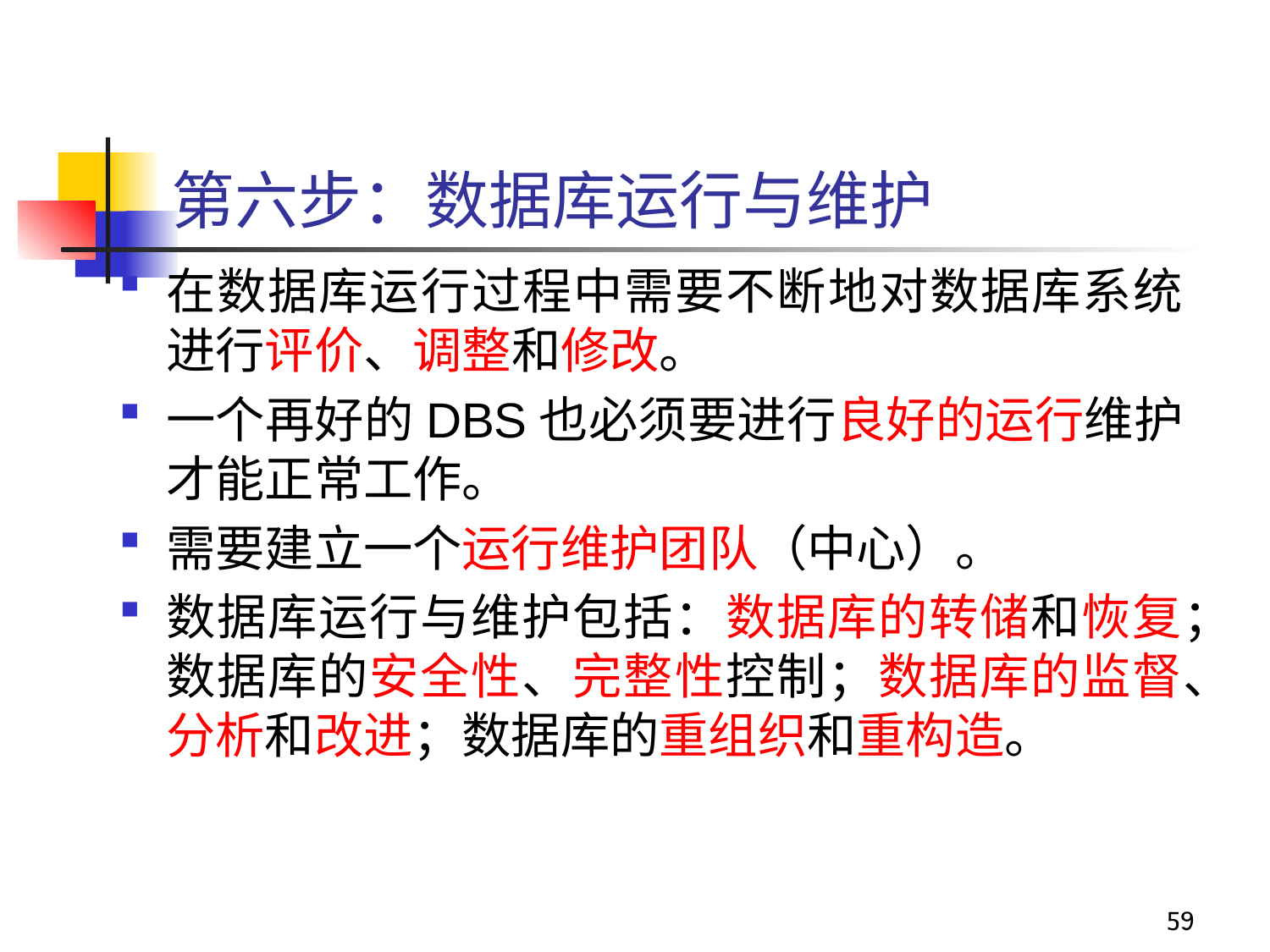

# 第六步：数据库运行与维护
在数据库运行过程中需要不断地对数据库系统进行评价、调整和修改。
一个再好的DBS也必须要进行良好的运行维护才能正常工作。
需要建立一个运行维护团队（中心）。
数据库运行与维护包括：数据库的转储和恢复；数据库的安全性、完整性控制；数据库的监督、分析和改进；数据库的重组织和重构造。
59